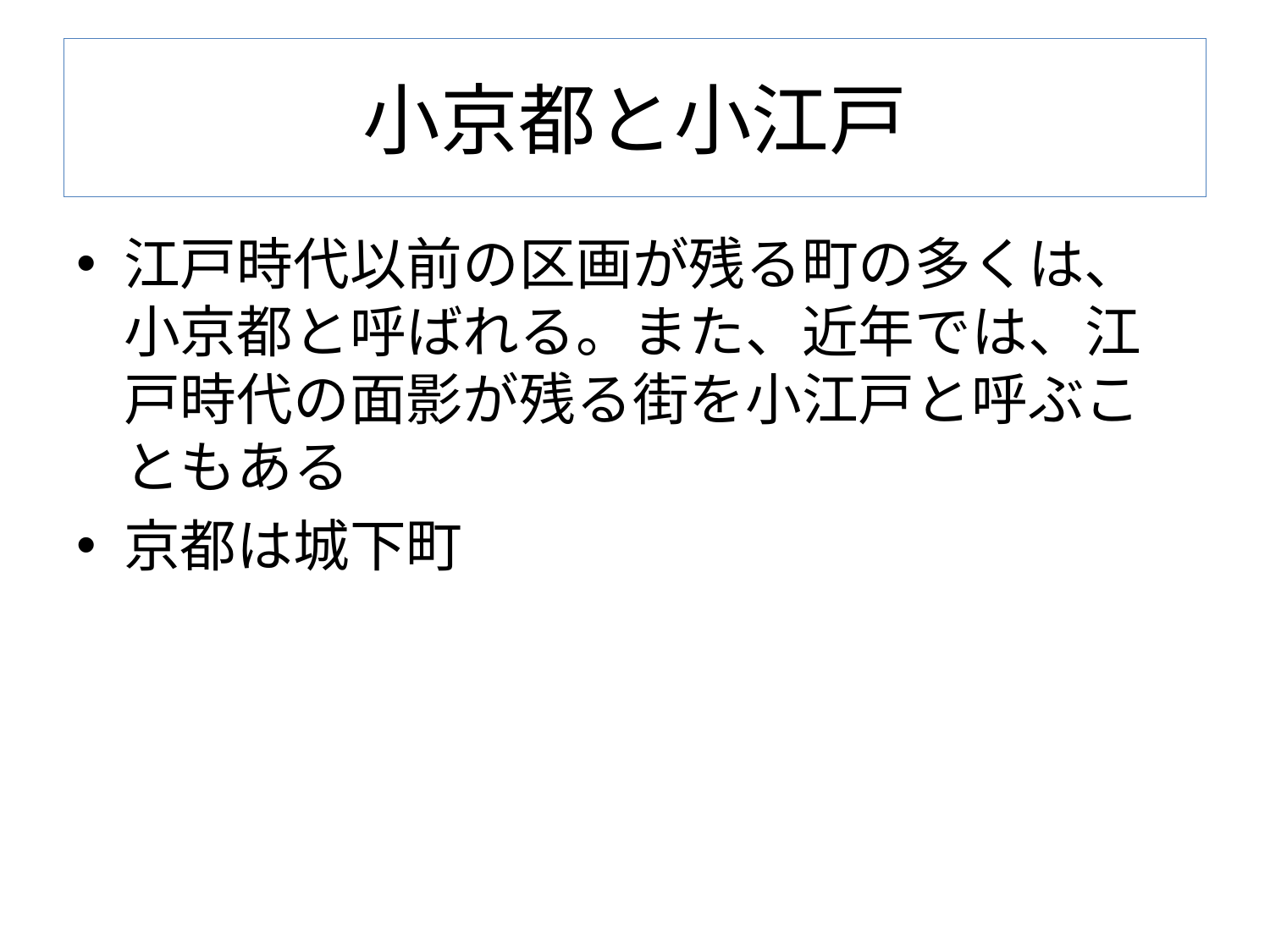

# 小京都と小江戸
江戸時代以前の区画が残る町の多くは、小京都と呼ばれる。また、近年では、江戸時代の面影が残る街を小江戸と呼ぶこともある
京都は城下町